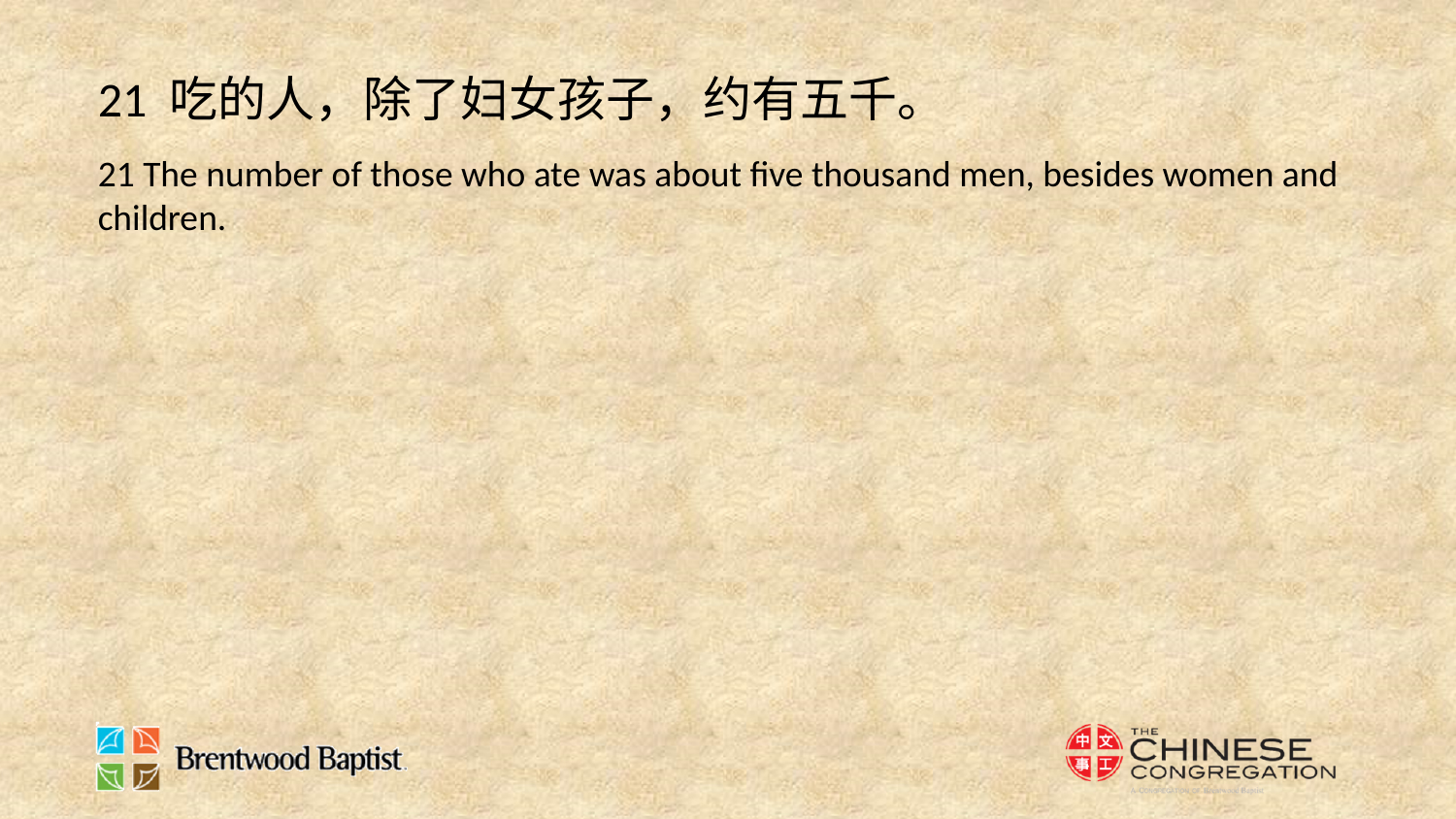

21 吃的人，除了妇女孩子，约有五千。

21 The number of those who ate was about five thousand men, besides women and children.